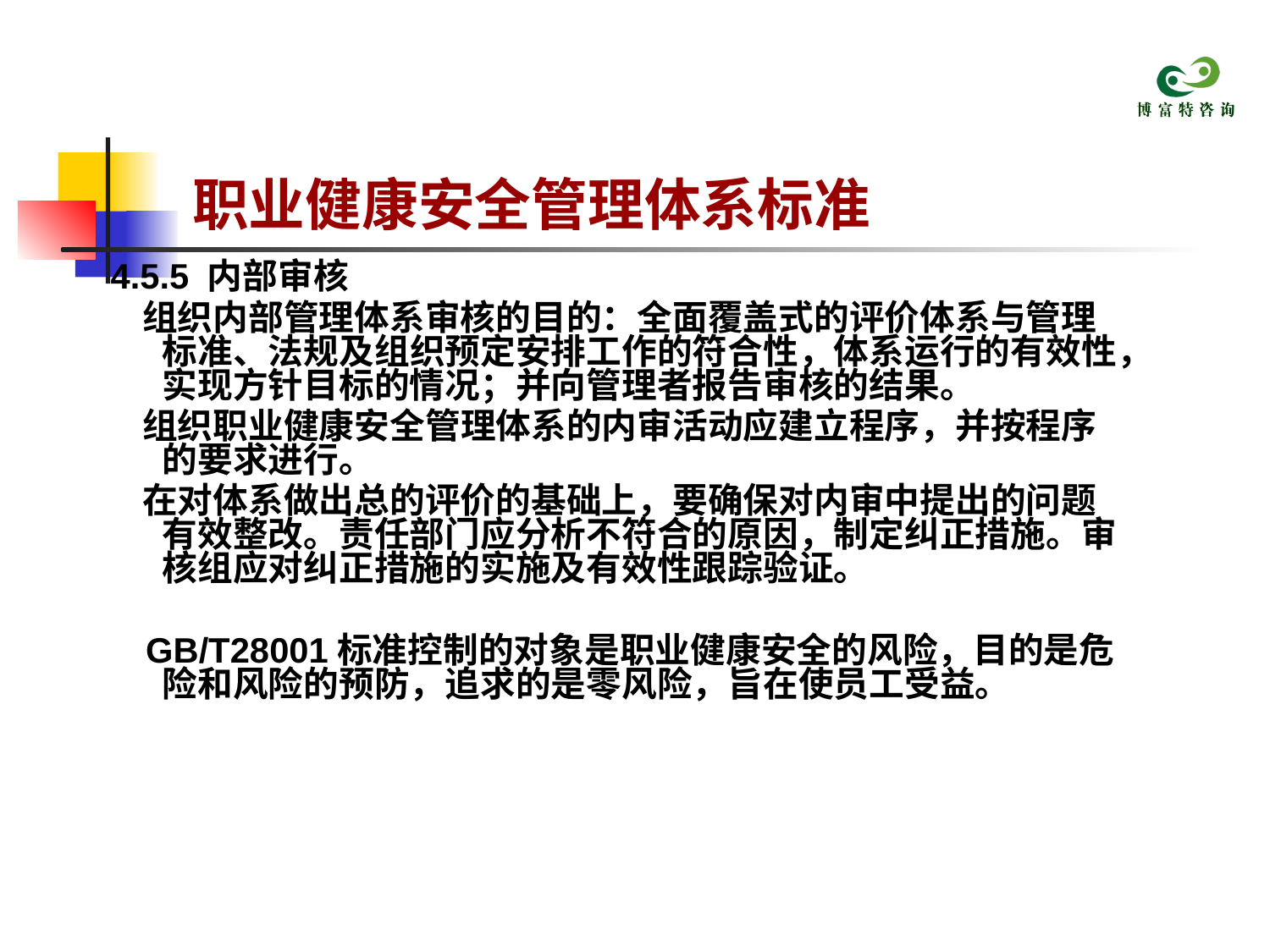

# 职业健康安全管理体系标准
             4.5.5 内部审核
       组织内部管理体系审核的目的：全面覆盖式的评价体系与管理标准、法规及组织预定安排工作的符合性，体系运行的有效性，实现方针目标的情况；并向管理者报告审核的结果。
       组织职业健康安全管理体系的内审活动应建立程序，并按程序的要求进行。
       在对体系做出总的评价的基础上，要确保对内审中提出的问题有效整改。责任部门应分析不符合的原因，制定纠正措施。审核组应对纠正措施的实施及有效性跟踪验证。

       GB/T28001标准控制的对象是职业健康安全的风险，目的是危险和风险的预防，追求的是零风险，旨在使员工受益。

148